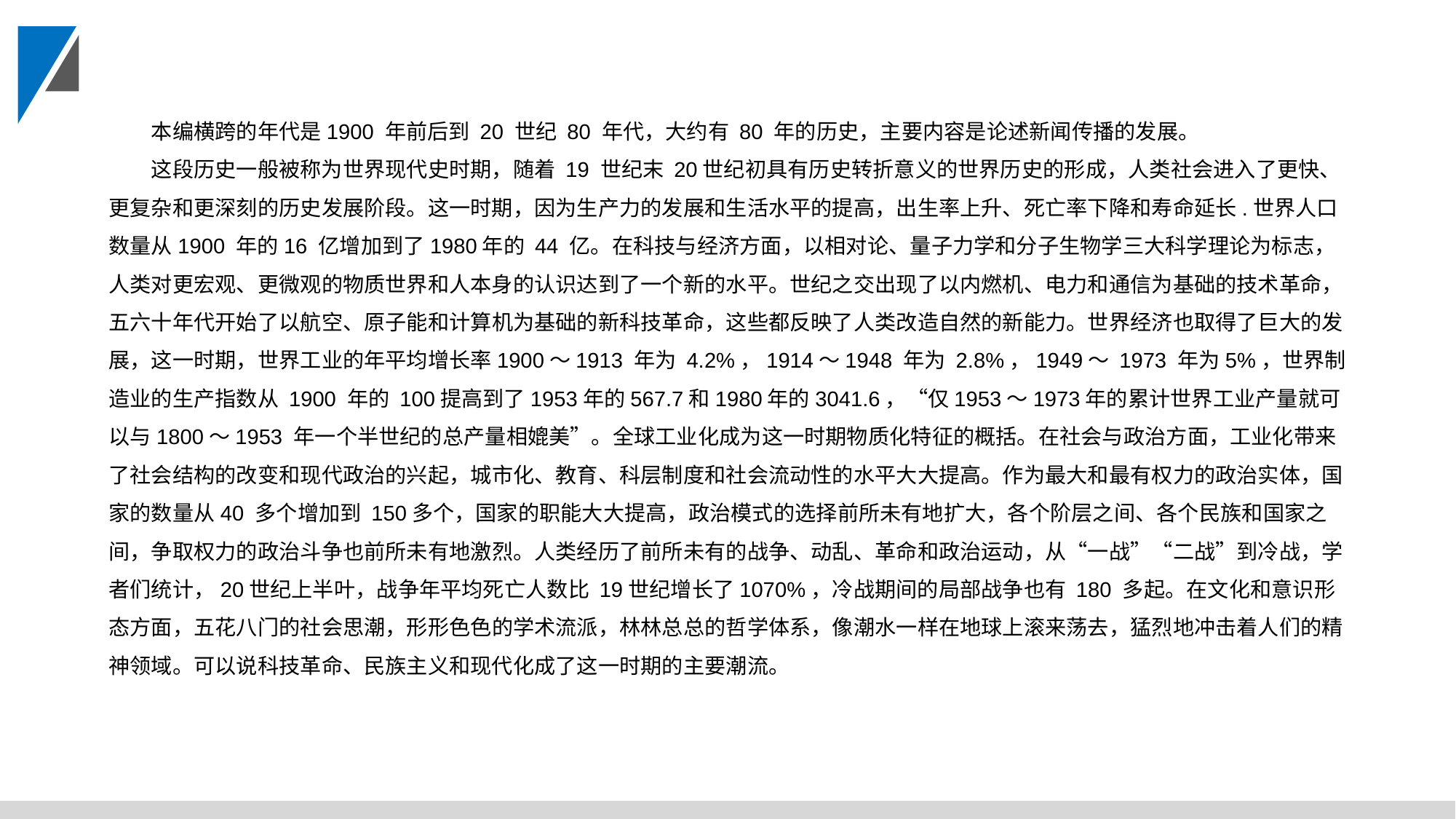

本编横跨的年代是1900 年前后到 20 世纪 80 年代，大约有 80 年的历史，主要内容是论述新闻传播的发展。
这段历史一般被称为世界现代史时期，随着 19 世纪末 20世纪初具有历史转折意义的世界历史的形成，人类社会进入了更快、更复杂和更深刻的历史发展阶段。这一时期，因为生产力的发展和生活水平的提高，出生率上升、死亡率下降和寿命延长.世界人口数量从1900 年的16 亿增加到了1980年的 44 亿。在科技与经济方面，以相对论、量子力学和分子生物学三大科学理论为标志，人类对更宏观、更微观的物质世界和人本身的认识达到了一个新的水平。世纪之交出现了以内燃机、电力和通信为基础的技术革命，五六十年代开始了以航空、原子能和计算机为基础的新科技革命，这些都反映了人类改造自然的新能力。世界经济也取得了巨大的发展，这一时期，世界工业的年平均增长率1900～1913 年为 4.2%，1914～1948 年为 2.8%，1949～ 1973 年为5%，世界制造业的生产指数从 1900 年的 100提高到了1953年的567.7和1980年的3041.6，“仅1953～1973年的累计世界工业产量就可以与1800～1953 年一个半世纪的总产量相媲美”。全球工业化成为这一时期物质化特征的概括。在社会与政治方面，工业化带来了社会结构的改变和现代政治的兴起，城市化、教育、科层制度和社会流动性的水平大大提高。作为最大和最有权力的政治实体，国家的数量从40 多个增加到 150多个，国家的职能大大提高，政治模式的选择前所未有地扩大，各个阶层之间、各个民族和国家之间，争取权力的政治斗争也前所未有地激烈。人类经历了前所未有的战争、动乱、革命和政治运动，从“一战”“二战”到冷战，学者们统计，20世纪上半叶，战争年平均死亡人数比 19世纪增长了1070%，冷战期间的局部战争也有 180 多起。在文化和意识形态方面，五花八门的社会思潮，形形色色的学术流派，林林总总的哲学体系，像潮水一样在地球上滚来荡去，猛烈地冲击着人们的精神领域。可以说科技革命、民族主义和现代化成了这一时期的主要潮流。